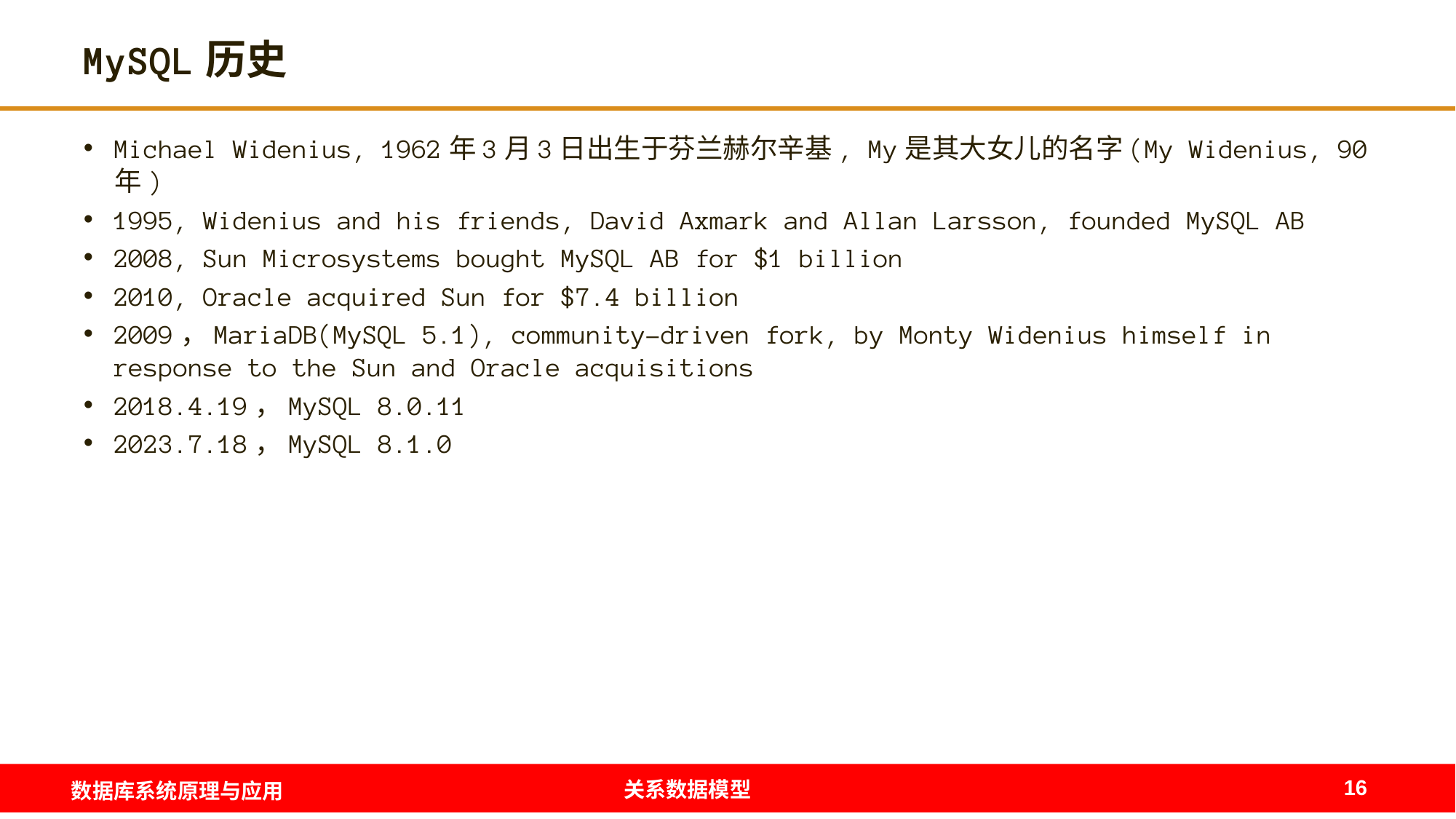

# MySQL历史
Michael Widenius, 1962年3月3日出生于芬兰赫尔辛基, My是其大女儿的名字(My Widenius, 90年)
1995, Widenius and his friends, David Axmark and Allan Larsson, founded MySQL AB
2008, Sun Microsystems bought MySQL AB for $1 billion
2010, Oracle acquired Sun for $7.4 billion
2009，MariaDB(MySQL 5.1), community-driven fork, by Monty Widenius himself in response to the Sun and Oracle acquisitions
2018.4.19，MySQL 8.0.11
2023.7.18，MySQL 8.1.0